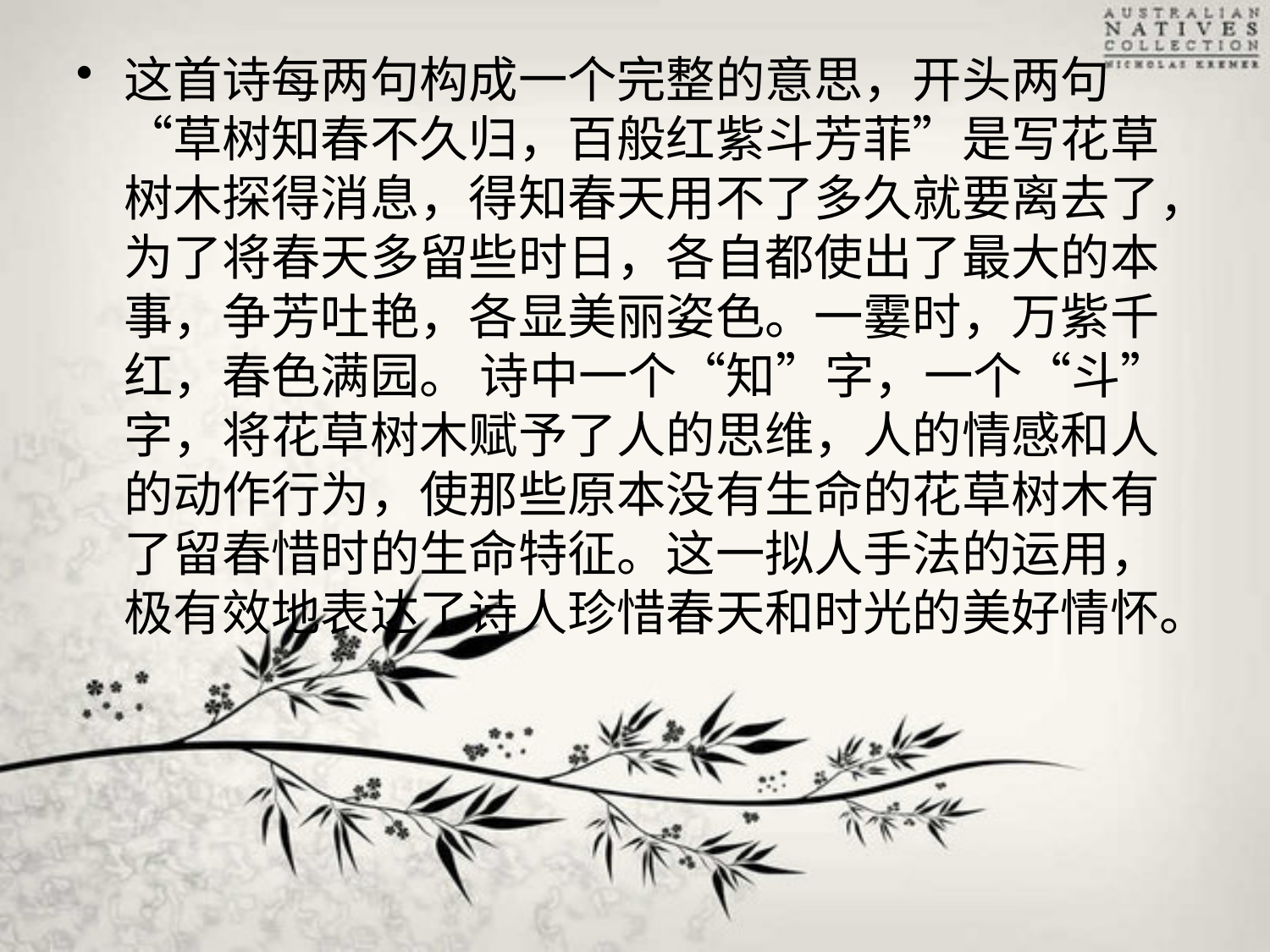

这首诗每两句构成一个完整的意思，开头两句“草树知春不久归，百般红紫斗芳菲”是写花草树木探得消息，得知春天用不了多久就要离去了，为了将春天多留些时日，各自都使出了最大的本事，争芳吐艳，各显美丽姿色。一霎时，万紫千红，春色满园。 诗中一个“知”字，一个“斗”字，将花草树木赋予了人的思维，人的情感和人的动作行为，使那些原本没有生命的花草树木有了留春惜时的生命特征。这一拟人手法的运用，极有效地表达了诗人珍惜春天和时光的美好情怀。